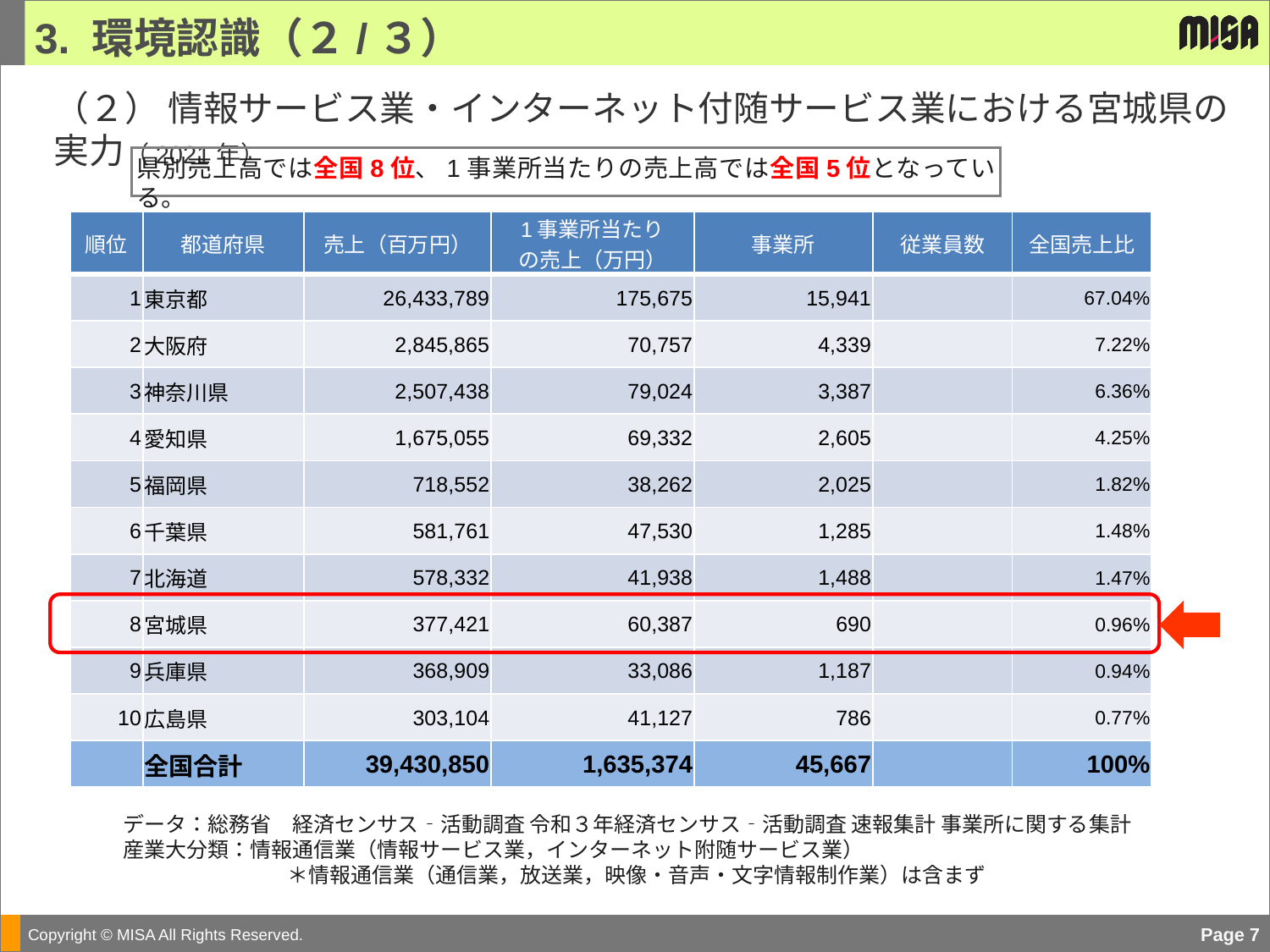

3. 環境認識（２/３）
（２） 情報サービス業・インターネット付随サービス業における宮城県の実力（2021年）
県別売上高では全国8位、1事業所当たりの売上高では全国5位となっている。
| 順位 | 都道府県 | 売上（百万円） | 1事業所当たり の売上（万円） | 事業所 | 従業員数 | 全国売上比 |
| --- | --- | --- | --- | --- | --- | --- |
| 1 | 東京都 | 26,433,789 | 175,675 | 15,941 |  | 67.04% |
| 2 | 大阪府 | 2,845,865 | 70,757 | 4,339 |  | 7.22% |
| 3 | 神奈川県 | 2,507,438 | 79,024 | 3,387 |  | 6.36% |
| 4 | 愛知県 | 1,675,055 | 69,332 | 2,605 |  | 4.25% |
| 5 | 福岡県 | 718,552 | 38,262 | 2,025 |  | 1.82% |
| 6 | 千葉県 | 581,761 | 47,530 | 1,285 |  | 1.48% |
| 7 | 北海道 | 578,332 | 41,938 | 1,488 |  | 1.47% |
| 8 | 宮城県 | 377,421 | 60,387 | 690 |  | 0.96% |
| 9 | 兵庫県 | 368,909 | 33,086 | 1,187 |  | 0.94% |
| 10 | 広島県 | 303,104 | 41,127 | 786 |  | 0.77% |
|  | 全国合計 | 39,430,850 | 1,635,374 | 45,667 |  | 100% |

データ：総務省　経済センサス‐活動調査 令和３年経済センサス‐活動調査 速報集計 事業所に関する集計
産業大分類：情報通信業（情報サービス業，インターネット附随サービス業）
		＊情報通信業（通信業，放送業，映像・音声・文字情報制作業）は含まず